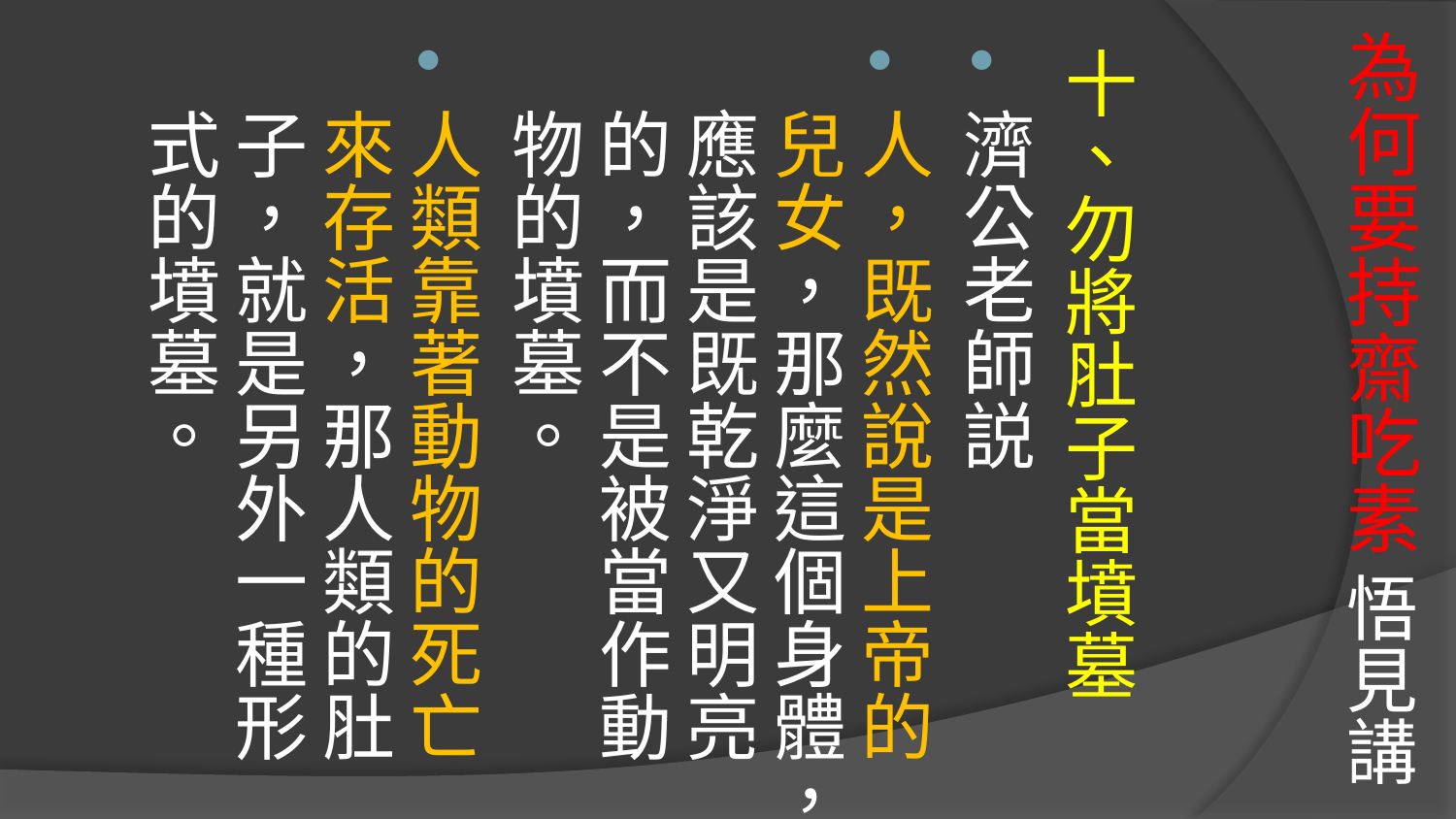

# 為何要持齋吃素 悟見講
十、勿將肚子當墳墓
濟公老師説
人，既然說是上帝的兒女，那麼這個身體，應該是既乾淨又明亮的，而不是被當作動物的墳墓。
人類靠著動物的死亡來存活，那人類的肚子，就是另外一種形式的墳墓。